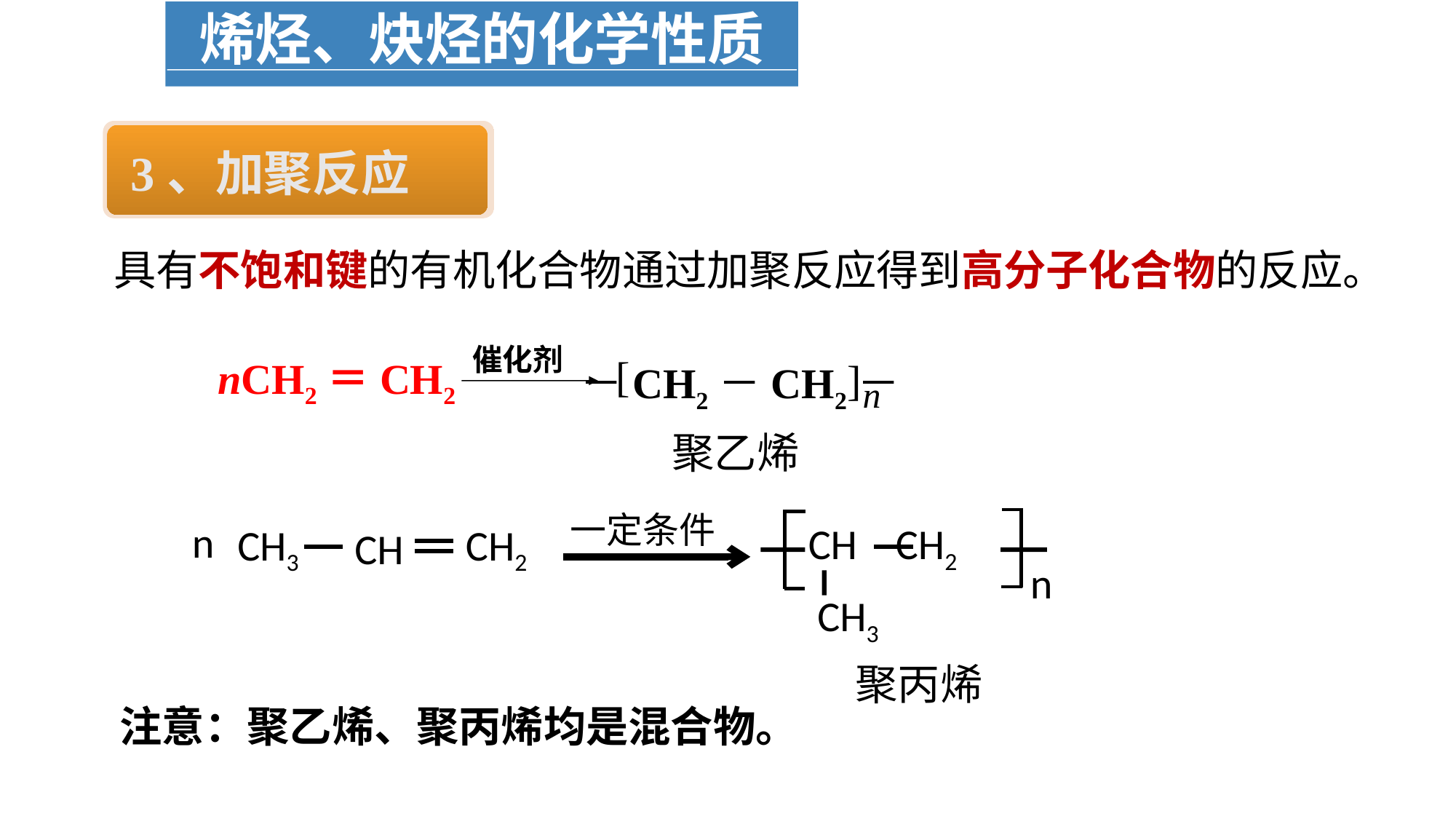

烯烃、炔烃的化学性质

3、加聚反应
具有不饱和键的有机化合物通过加聚反应得到高分子化合物的反应。
催化剂
[
nCH2＝CH2
]
－CH2－CH2－
n

聚乙烯
一定条件
CH3
CH
CH2
  CH    CH2

n

 CH3
n
聚丙烯
注意：聚乙烯、聚丙烯均是混合物。